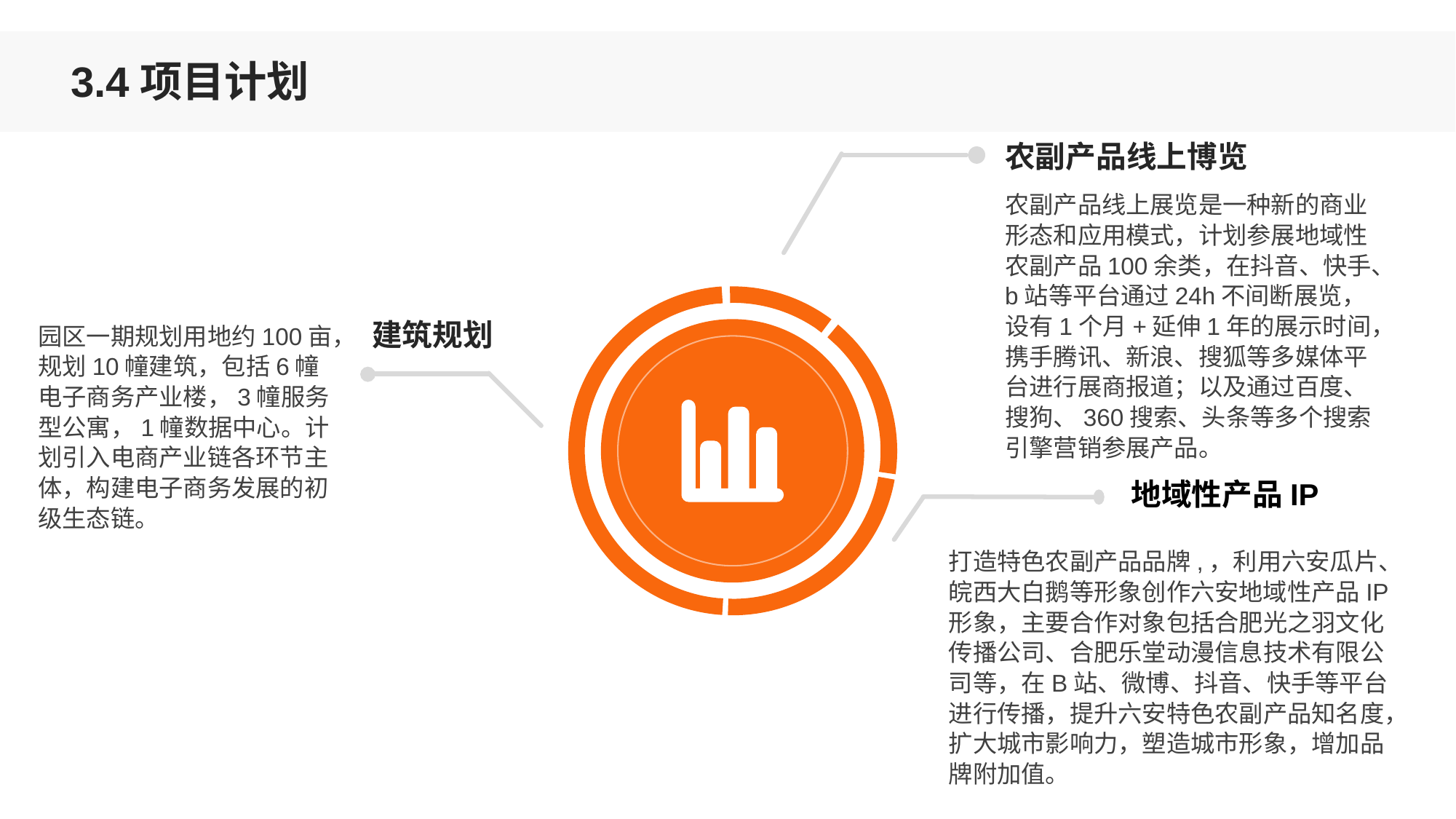

3.4项目计划
农副产品线上博览

农副产品线上展览是一种新的商业形态和应用模式，计划参展地域性农副产品100余类，在抖音、快手、b站等平台通过24h不间断展览，设有1个月+延伸1年的展示时间，携手腾讯、新浪、搜狐等多媒体平台进行展商报道；以及通过百度、搜狗、360搜索、头条等多个搜索引擎营销参展产品。

建筑规划
园区一期规划用地约100亩，规划10幢建筑，包括6幢电子商务产业楼，3幢服务型公寓，1幢数据中心。计划引入电商产业链各环节主体，构建电子商务发展的初级生态链。

地域性产品IP
打造特色农副产品品牌,，利用六安瓜片、皖西大白鹅等形象创作六安地域性产品IP形象，主要合作对象包括合肥光之羽文化传播公司、合肥乐堂动漫信息技术有限公司等，在B站、微博、抖音、快手等平台进行传播，提升六安特色农副产品知名度，扩大城市影响力，塑造城市形象，增加品牌附加值。